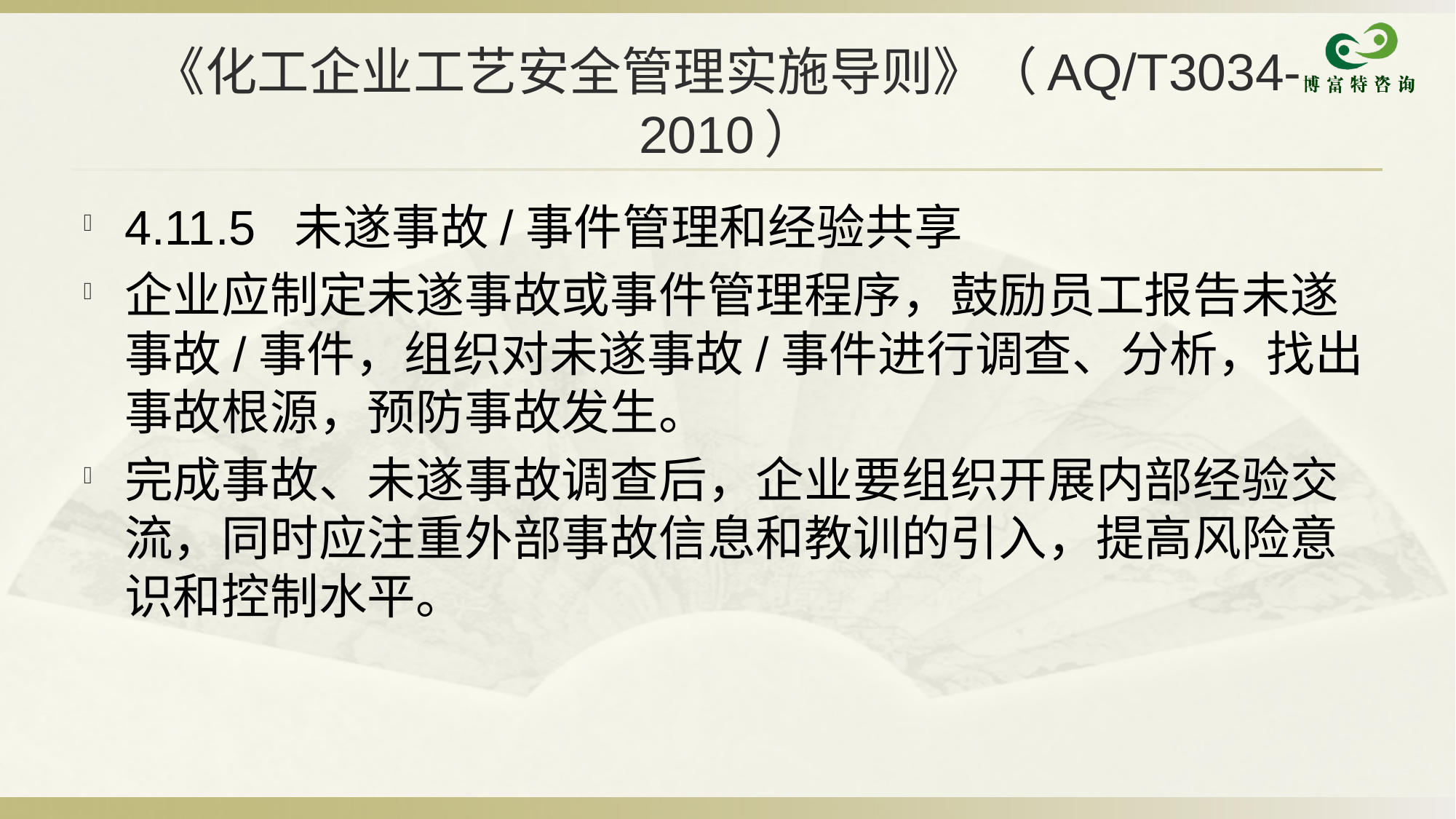

# 《化工企业工艺安全管理实施导则》（AQ/T3034-2010）
4.11.5  未遂事故/事件管理和经验共享
企业应制定未遂事故或事件管理程序，鼓励员工报告未遂事故/事件，组织对未遂事故/事件进行调查、分析，找出事故根源，预防事故发生。
完成事故、未遂事故调查后，企业要组织开展内部经验交流，同时应注重外部事故信息和教训的引入，提高风险意识和控制水平。